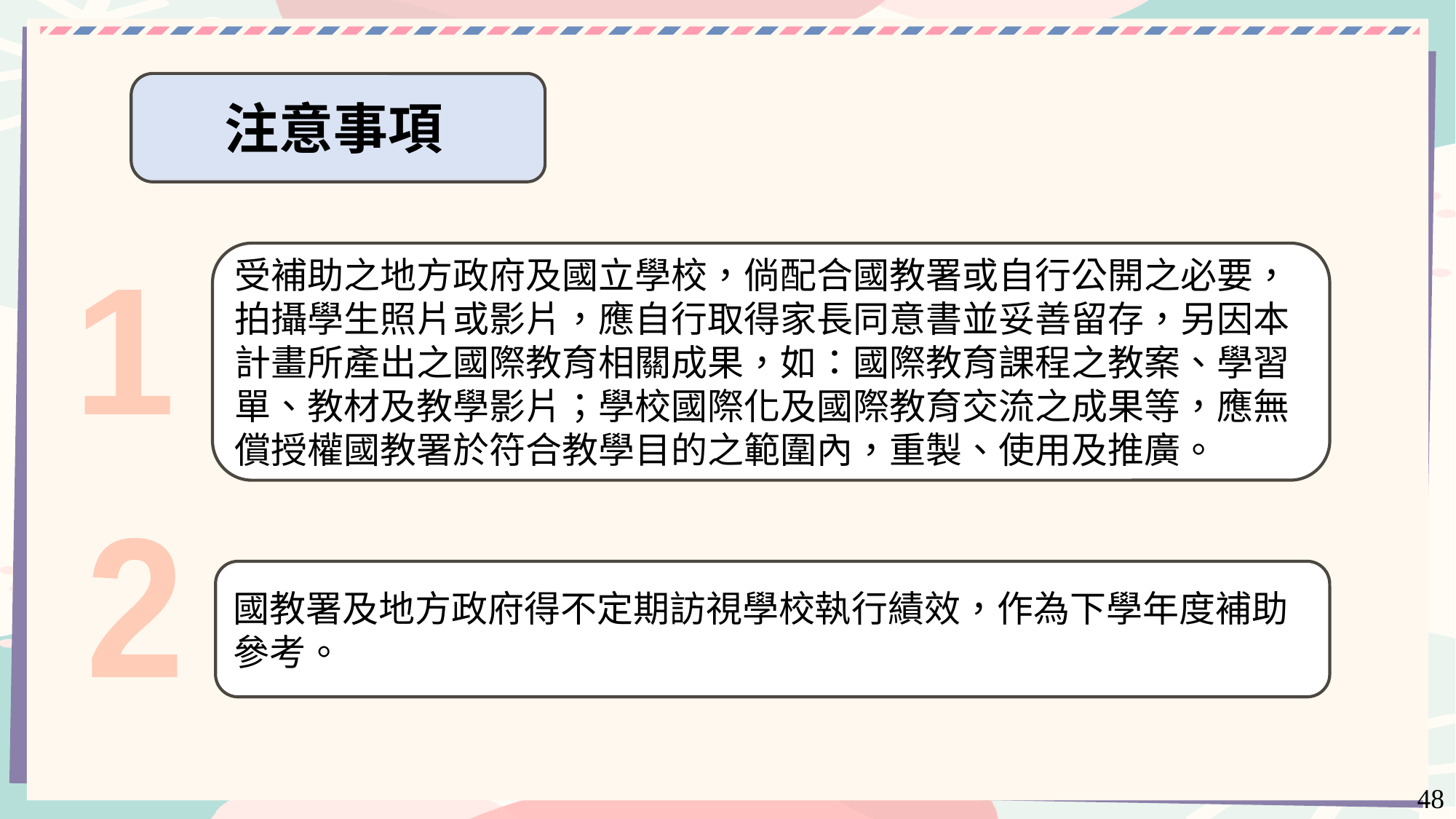

注意事項
受補助之地方政府及國立學校，倘配合國教署或自行公開之必要，拍攝學生照片或影片，應自行取得家長同意書並妥善留存，另因本計畫所產出之國際教育相關成果，如：國際教育課程之教案、學習單、教材及教學影片；學校國際化及國際教育交流之成果等，應無償授權國教署於符合教學目的之範圍內，重製、使用及推廣。
1
2
國教署及地方政府得不定期訪視學校執行績效，作為下學年度補助參考。
48